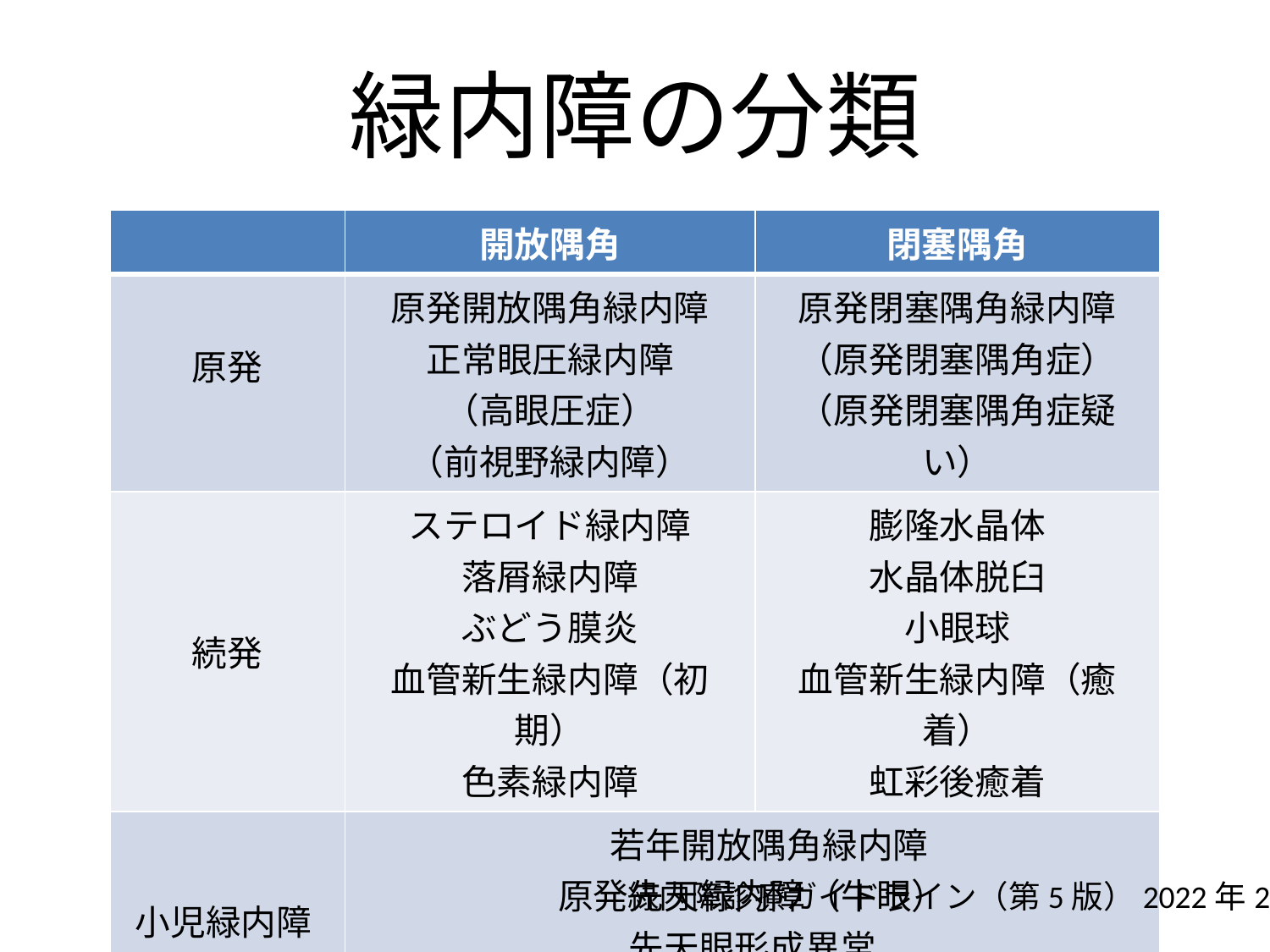

# 緑内障の分類
|  | 開放隅角 | 閉塞隅角 |
| --- | --- | --- |
| 原発 | 原発開放隅角緑内障 正常眼圧緑内障 （高眼圧症） （前視野緑内障） | 原発閉塞隅角緑内障 （原発閉塞隅角症） （原発閉塞隅角症疑い） |
| 続発 | ステロイド緑内障 落屑緑内障 ぶどう膜炎 血管新生緑内障（初期） 色素緑内障 | 膨隆水晶体 水晶体脱臼 小眼球 血管新生緑内障（癒着） 虹彩後癒着 |
| 小児緑内障 | 若年開放隅角緑内障 原発先天緑内障（牛眼） 先天眼形成異常 先天全身疾患 |  |
緑内障診療ガイドライン（第5版）2022年2月